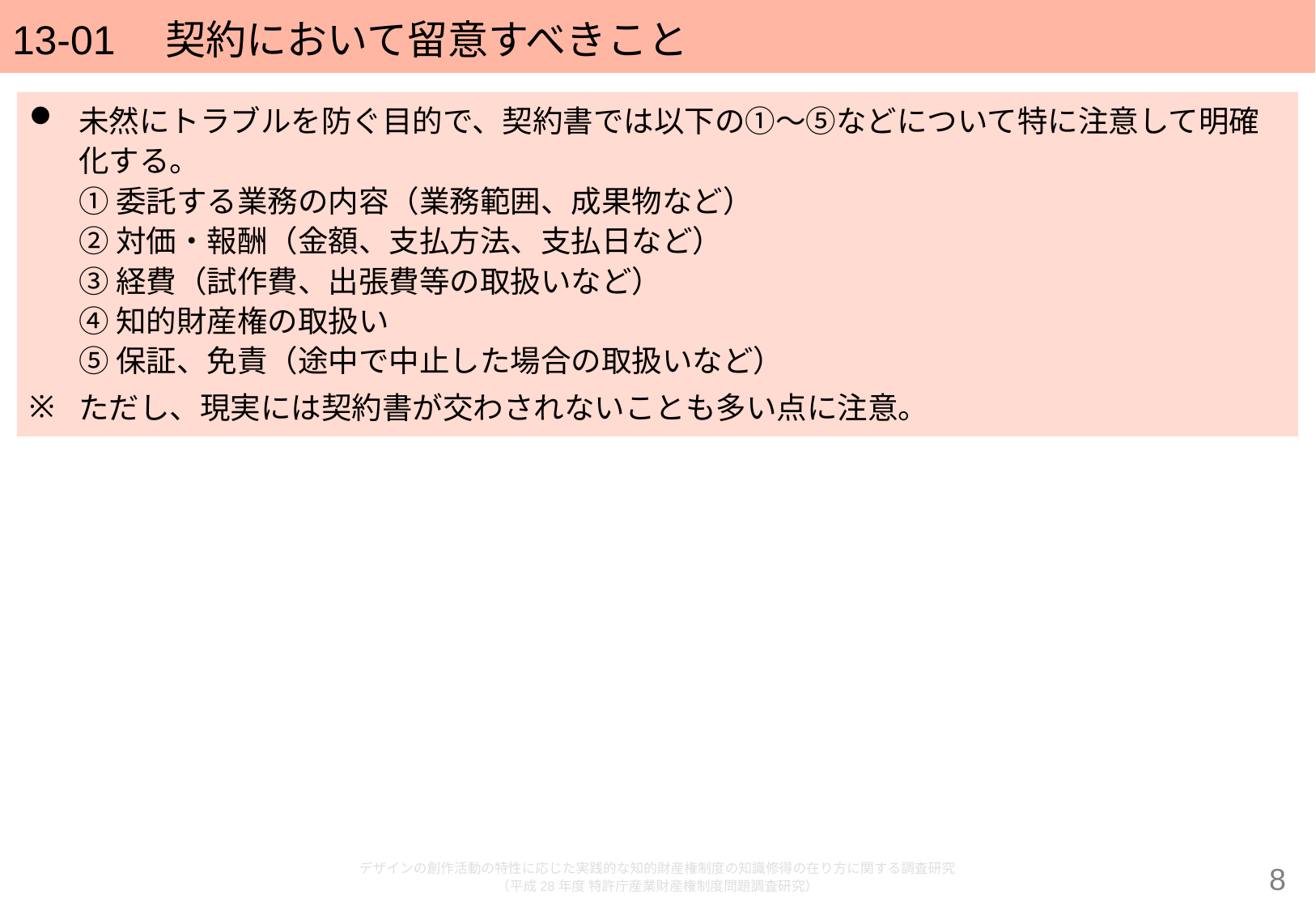

# 13-01　契約において留意すべきこと
未然にトラブルを防ぐ目的で、契約書では以下の①～⑤などについて特に注意して明確化する。
① 委託する業務の内容（業務範囲、成果物など）
② 対価・報酬（金額、支払方法、支払日など）
③ 経費（試作費、出張費等の取扱いなど）
④ 知的財産権の取扱い
⑤ 保証、免責（途中で中止した場合の取扱いなど）
ただし、現実には契約書が交わされないことも多い点に注意。
デザインの創作活動の特性に応じた実践的な知的財産権制度の知識修得の在り方に関する調査研究
（平成28年度 特許庁産業財産権制度問題調査研究）
8